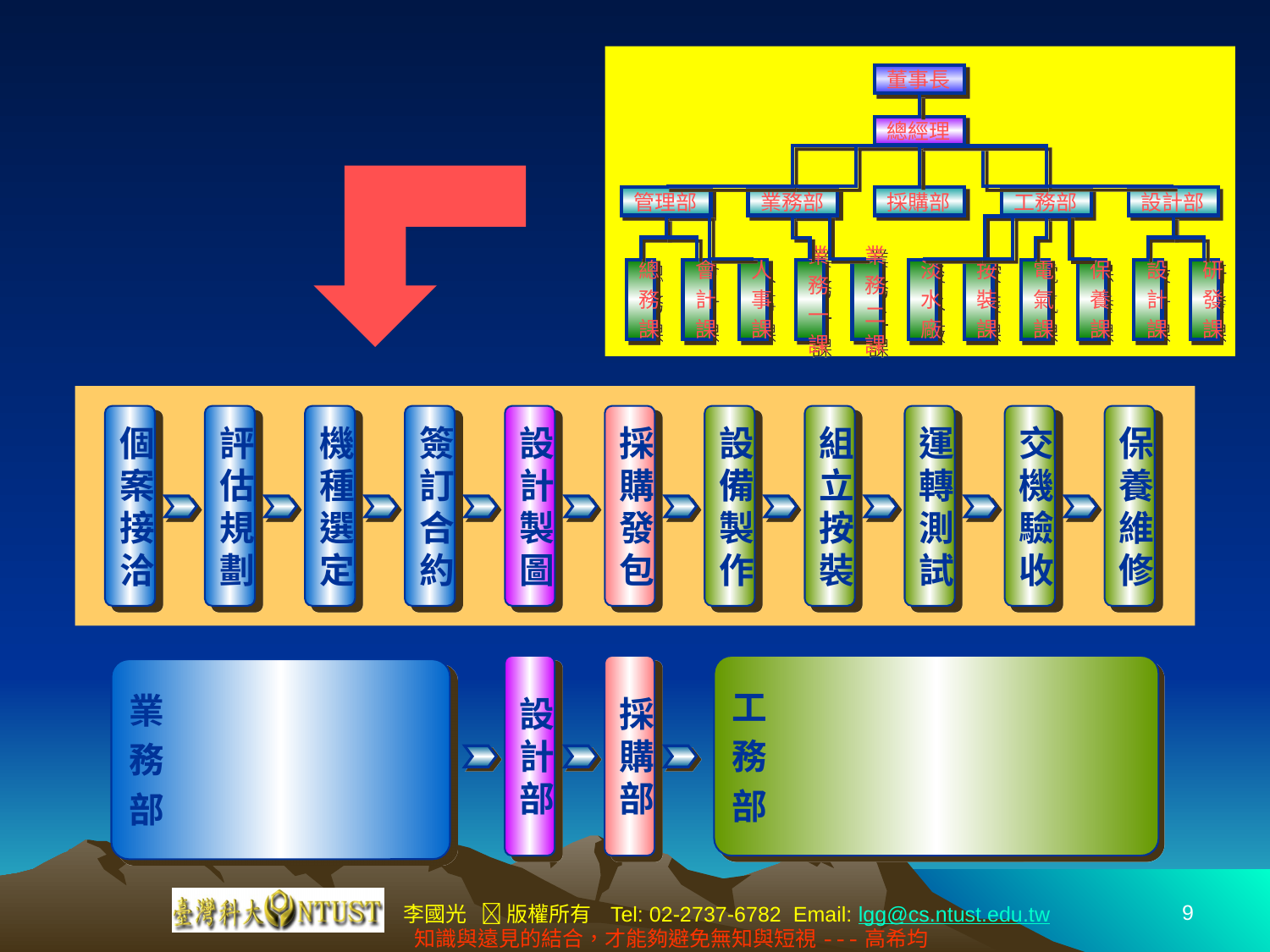

董事長
總經理
管理部
業務部
採購部
工務部
設計部
總
務
課
會
計
課
人
事
課
業
務
一
課
業
務
二
課
淡
水
廠
按
裝
課
電
氣
課
保
養
課
設
計
課
研
發
課

個
案
接
洽
評
估
規
劃
機
種
選
定
簽
訂
合
約
設
計
製
圖
採
購
發
包
設
備
製
作
組
立
按
裝
運
轉
測
試
交
機
驗
收
保
養
維
修

設
計
部
採
購
部
工
務
部
業
務
部

9